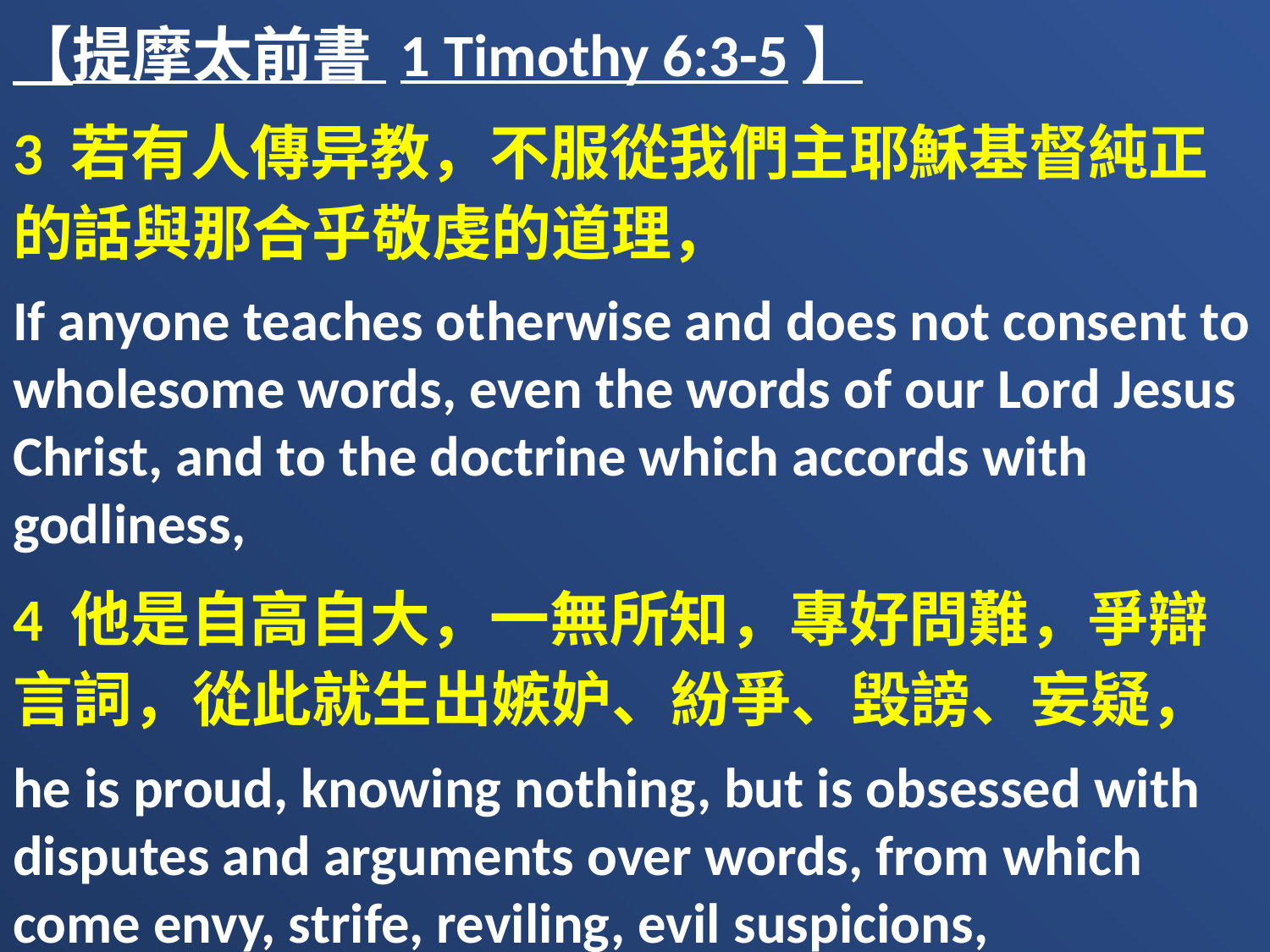

【提摩太前書 1 Timothy 6:3-5】
3 若有人傳异教，不服從我們主耶穌基督純正的話與那合乎敬虔的道理，
If anyone teaches otherwise and does not consent to wholesome words, even the words of our Lord Jesus Christ, and to the doctrine which accords with godliness,
4 他是自高自大，一無所知，專好問難，爭辯言詞，從此就生出嫉妒、紛爭、毀謗、妄疑，
he is proud, knowing nothing, but is obsessed with disputes and arguments over words, from which come envy, strife, reviling, evil suspicions,